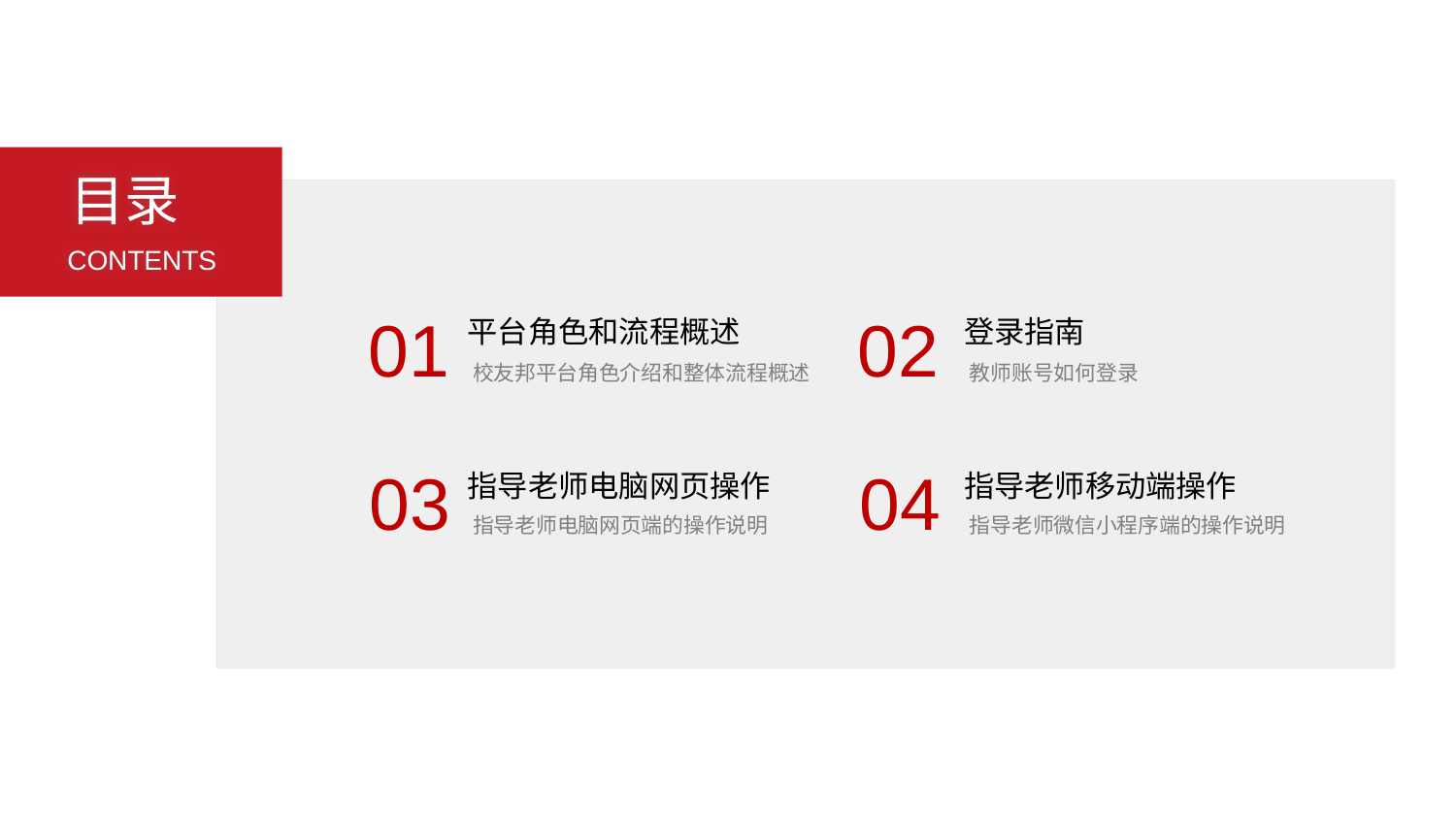

目录

CONTENTS
01
02
平台角色和流程概述
登录指南
校友邦平台角色介绍和整体流程概述
教师账号如何登录
03
04
指导老师电脑网页操作
指导老师移动端操作
指导老师电脑网页端的操作说明
指导老师微信小程序端的操作说明